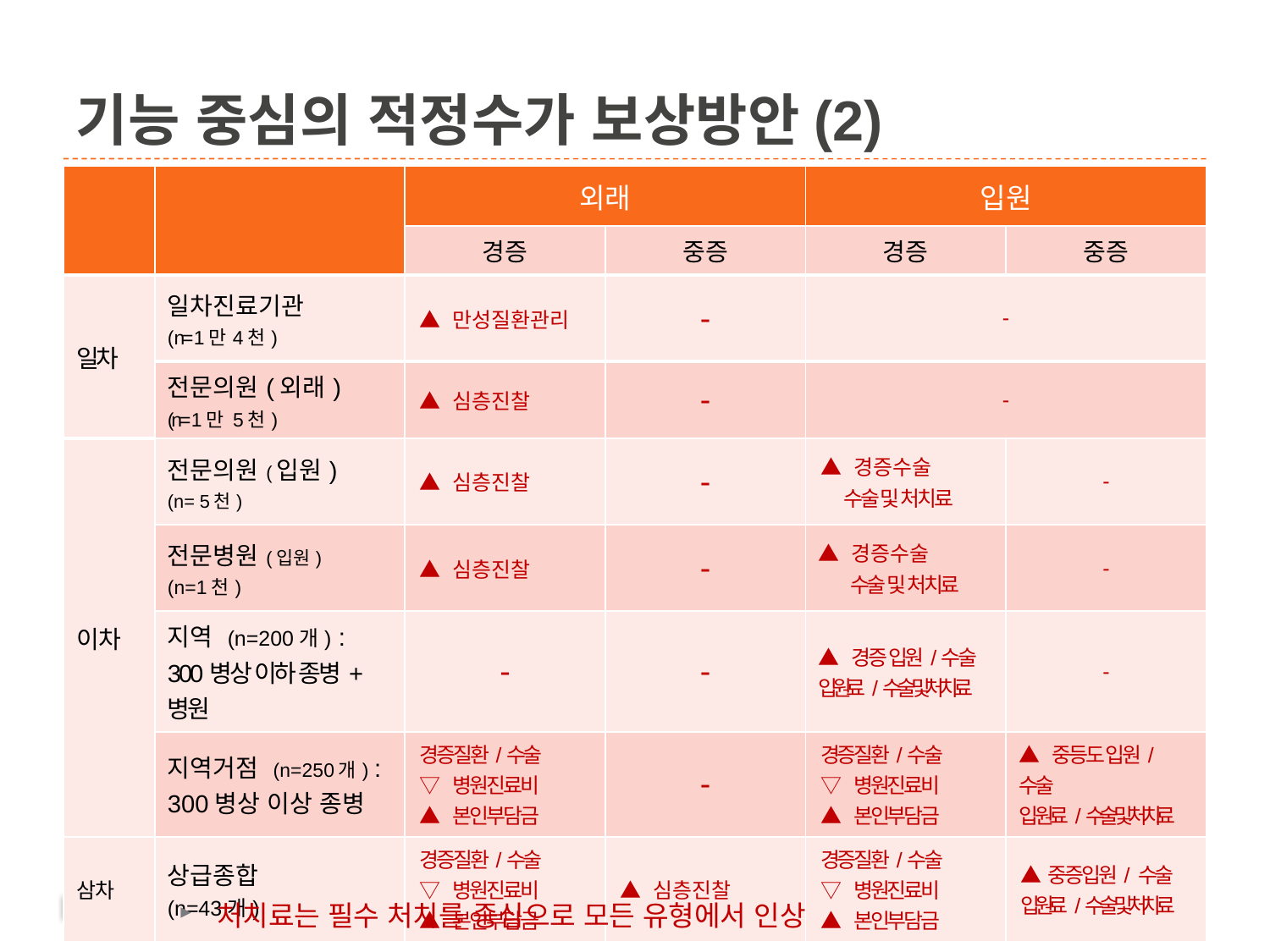

# 기능 중심의 적정수가 보상방안(2)
|  |  | 외래 |  | 입원 |  |
| --- | --- | --- | --- | --- | --- |
|  |  | 경증 | 중증 | 경증 | 중증 |
| 일차 | 일차진료기관 (n= 1만4천) | ▲ 만성질환관리 | - | - |  |
|  | 전문의원(외래) (n= 1만 5천) | ▲ 심층진찰 | - | - |  |
| 이차 | 전문의원(입원) (n= 5천) | ▲ 심층진찰 | - | ▲ 경증수술 수술 및 처치료 | - |
|  | 전문병원(입원) (n=1천) | ▲ 심층진찰 | - | ▲ 경증수술 수술 및 처치료 | - |
|  | 지역 (n=200개) : 300병상 이하 종병+병원 | - | - | ▲ 경증 입원/수술 입원료/수술및처치료 | - |
|  | 지역거점 (n=250개) : 300병상 이상 종병 | 경증질환/수술 ▽ 병원진료비 ▲ 본인부담금 | - | 경증질환/수술 ▽ 병원진료비 ▲ 본인부담금 | ▲ 중등도 입원/수술 입 원료/수술및처치료 |
| 삼차 | 상급종합 (n=43개) | 경증질환/수술 ▽ 병원진료비 ▲ 본인부담금 | ▲ 심층진찰 | 경증질환/수술 ▽ 병원진료비 ▲ 본인부담금 | ▲중증입원/ 수술 입원료/수술및처치료 |
처치료는 필수 처치를 중심으로 모든 유형에서 인상